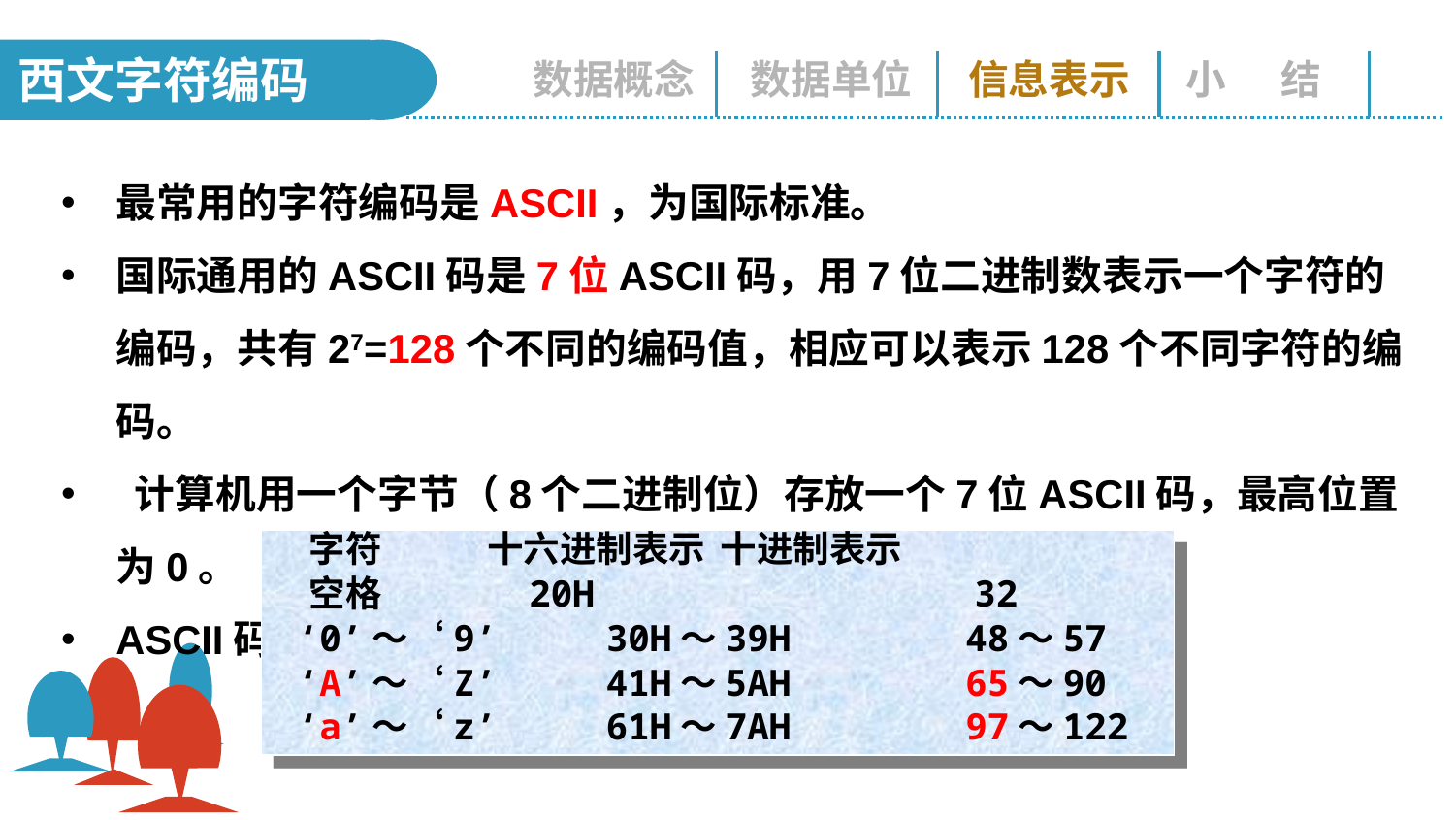

西文字符编码
数据概念
数据单位
信息表示
小      结
最常用的字符编码是ASCII，为国际标准。
国际通用的ASCII码是7位ASCII码，用7位二进制数表示一个字符的编码，共有27=128个不同的编码值，相应可以表示128个不同字符的编码。
 计算机用一个字节（8个二进制位）存放一个7位ASCII码，最高位置为0。
ASCII码的排列：空格 < 数字 < 大写字母 < 小写字母

   字符	        十六进制表示	 十进制表示
   空格	            20H	            32
 ‘0’～‘9’     30H～39H        48～57
 ‘A’～‘Z’     41H～5AH        65～90
 ‘a’～‘z’     61H～7AH        97～122